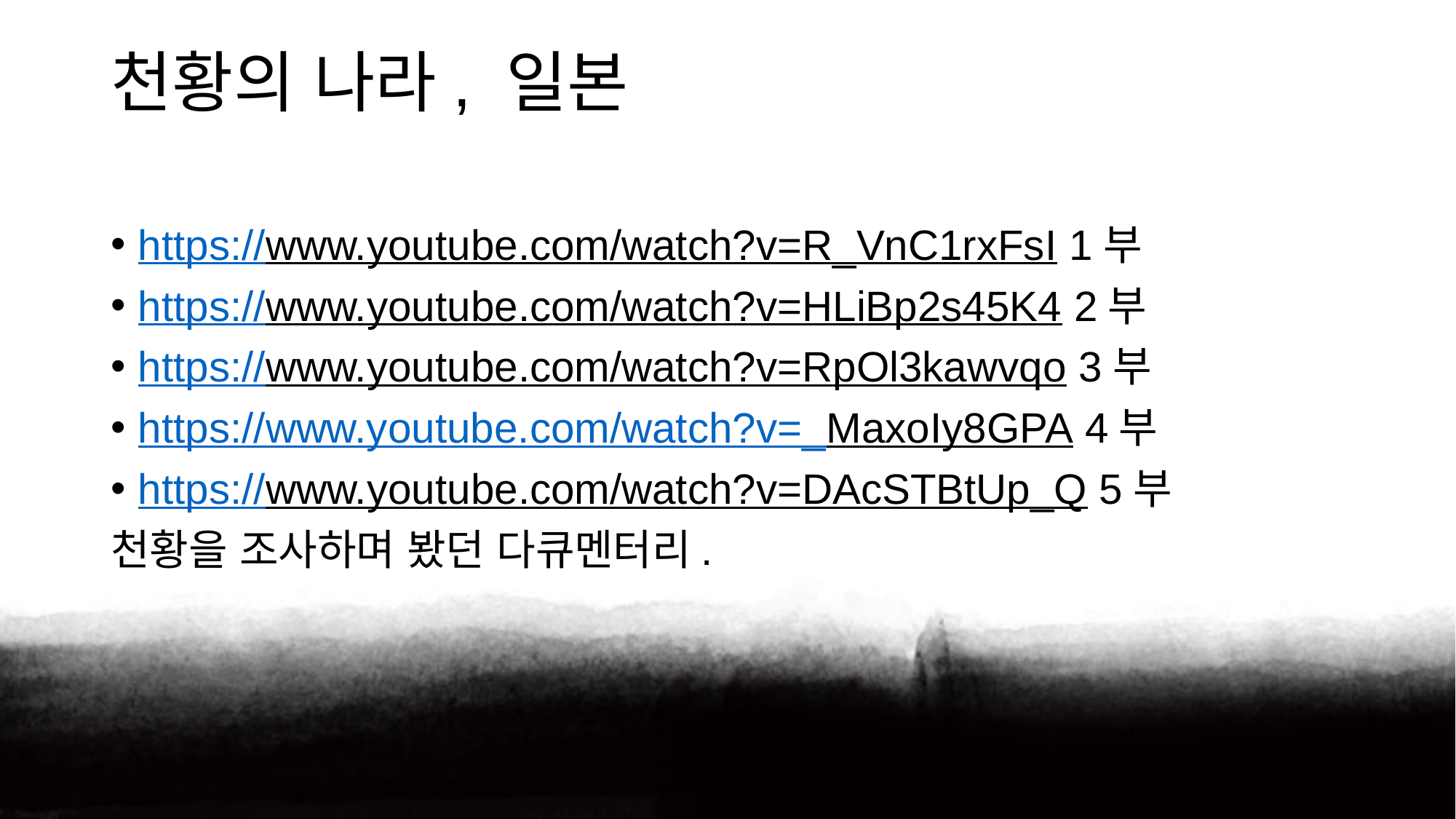

# 천황의 나라, 일본
https://www.youtube.com/watch?v=R_VnC1rxFsI 1부
https://www.youtube.com/watch?v=HLiBp2s45K4 2부
https://www.youtube.com/watch?v=RpOl3kawvqo 3부
https://www.youtube.com/watch?v=_MaxoIy8GPA 4부
https://www.youtube.com/watch?v=DAcSTBtUp_Q 5부
천황을 조사하며 봤던 다큐멘터리.